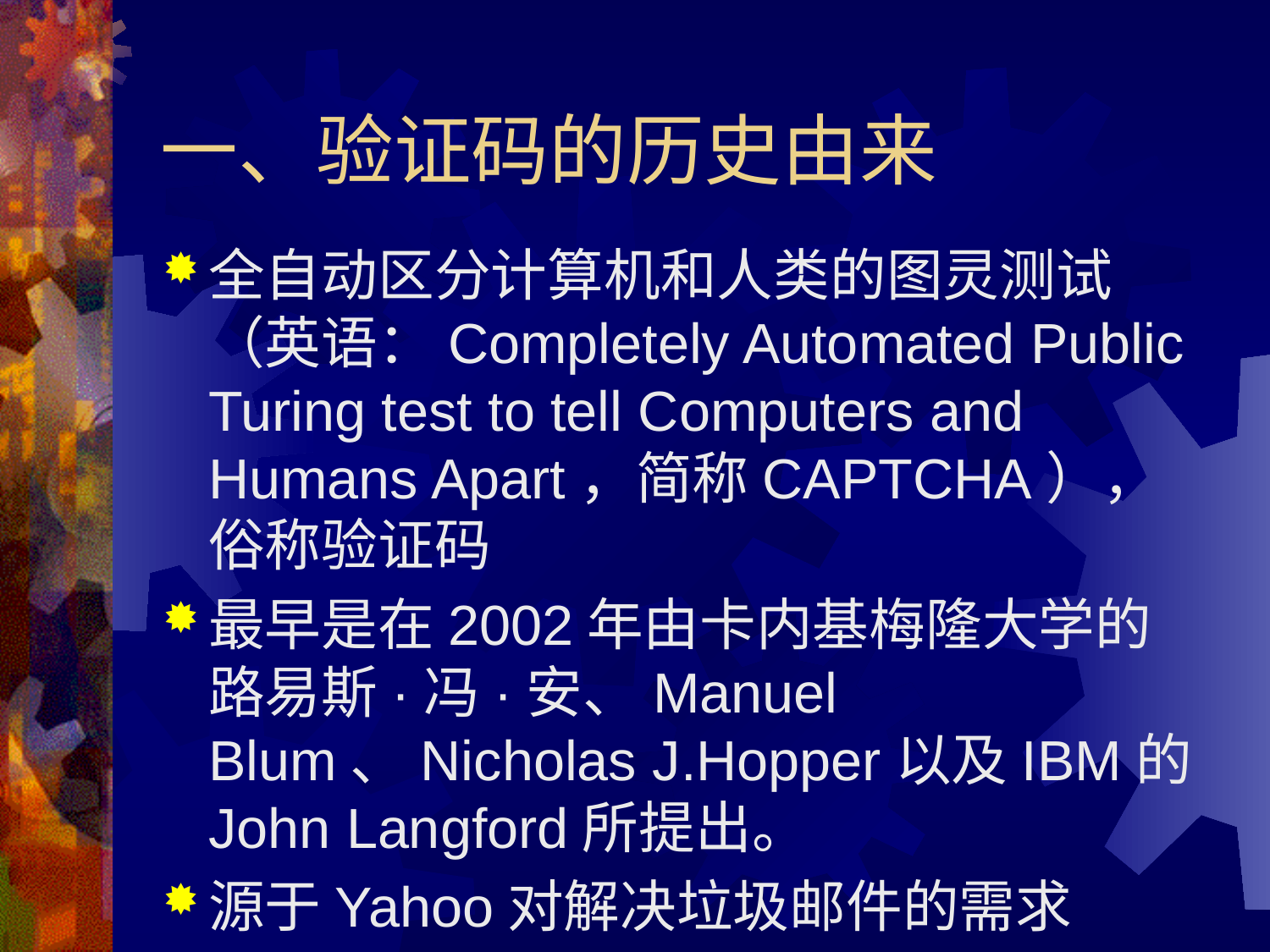

# 一、验证码的历史由来
全自动区分计算机和人类的图灵测试（英语：Completely Automated Public Turing test to tell Computers and Humans Apart，简称CAPTCHA），俗称验证码
最早是在2002年由卡内基梅隆大学的路易斯·冯·安、Manuel Blum、Nicholas J.Hopper以及IBM的John Langford所提出。
源于Yahoo对解决垃圾邮件的需求